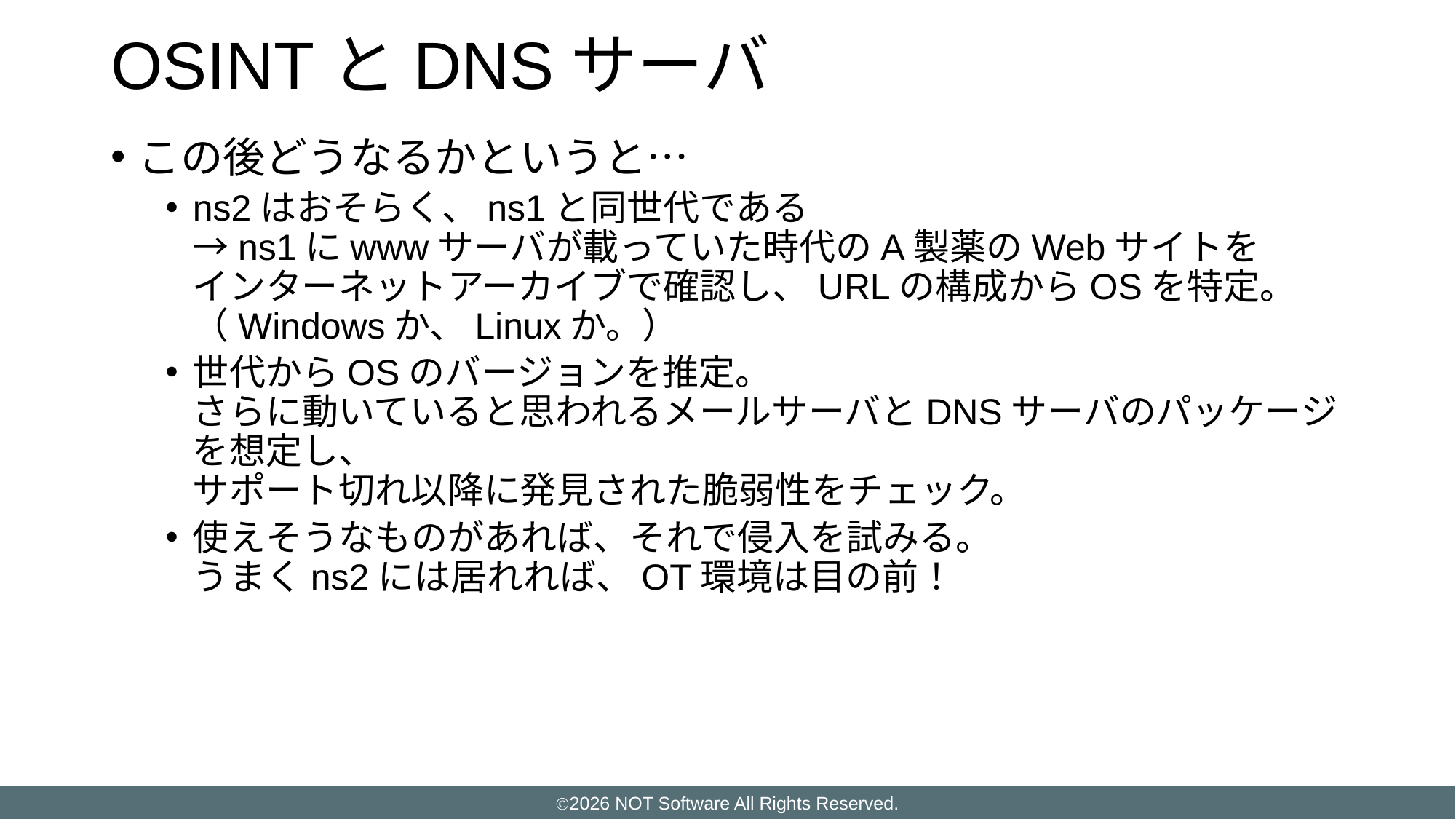

# OSINTとDNSサーバ
この後どうなるかというと…
ns2はおそらく、ns1と同世代である
→ns1にwwwサーバが載っていた時代のA製薬のWebサイトを
インターネットアーカイブで確認し、URLの構成からOSを特定。
（Windowsか、Linuxか。）
世代からOSのバージョンを推定。
さらに動いていると思われるメールサーバとDNSサーバのパッケージを想定し、
サポート切れ以降に発見された脆弱性をチェック。
使えそうなものがあれば、それで侵入を試みる。
うまくns2には居れれば、OT環境は目の前！